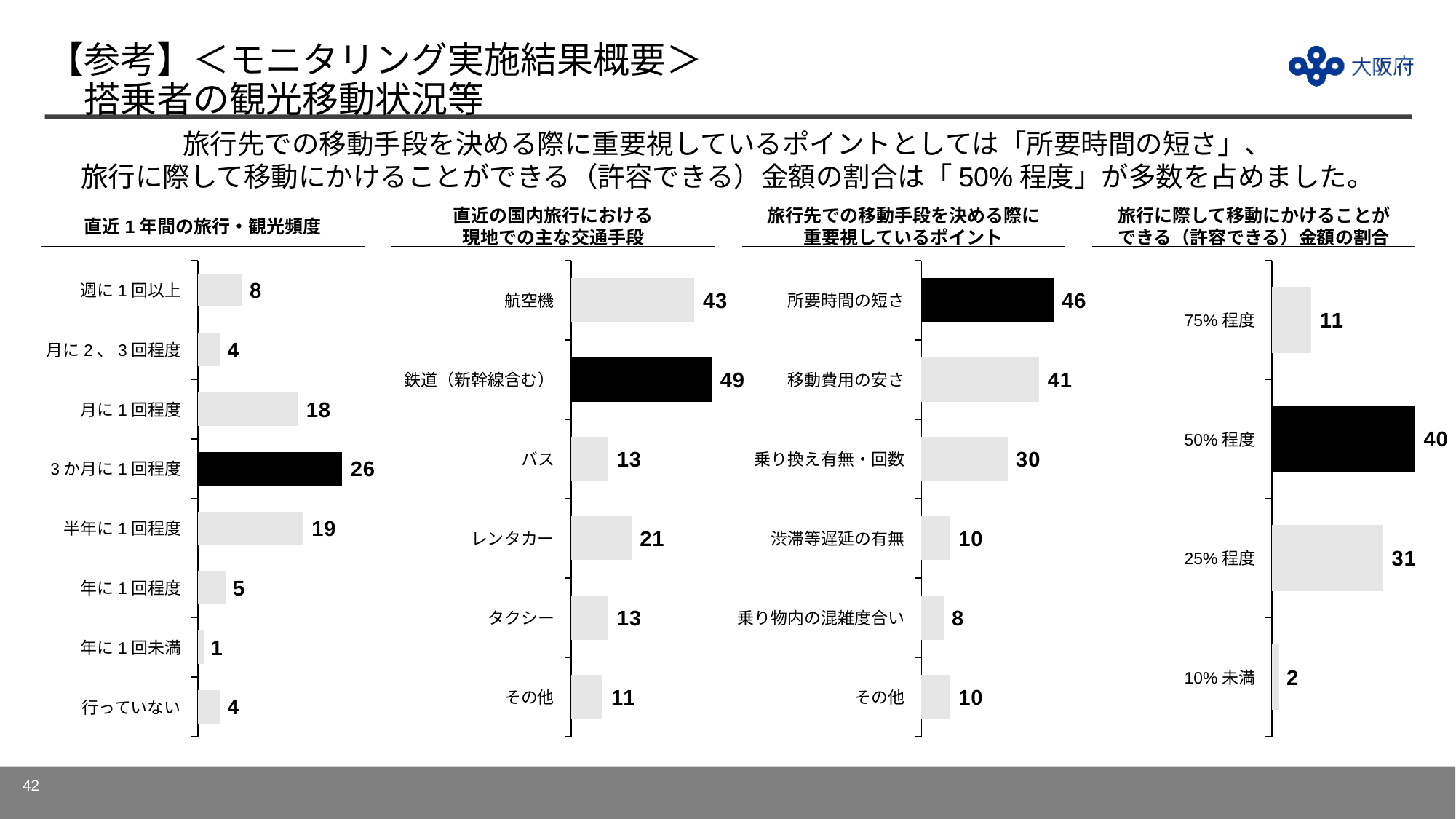

# 【参考】＜モニタリング実施結果概要＞ 　搭乗者の観光移動状況等
旅行先での移動手段を決める際に重要視しているポイントとしては「所要時間の短さ」、
旅行に際して移動にかけることができる（許容できる）金額の割合は「50%程度」が多数を占めました。
直近1年間の旅行・観光頻度
直近の国内旅行における
現地での主な交通手段
旅行先での移動手段を決める際に
重要視しているポイント
旅行に際して移動にかけることが
できる（許容できる）金額の割合

### Chart

| Category |  |
|---|---|

### Chart

| Category |  |
|---|---|

### Chart

| Category |  |
|---|---|

### Chart

| Category |  |
|---|---|
週に1回以上
航空機
所要時間の短さ
75%程度
月に2、3回程度
鉄道（新幹線含む）
移動費用の安さ
月に1回程度
50%程度
バス
乗り換え有無・回数
3か月に1回程度
半年に1回程度
レンタカー
渋滞等遅延の有無
25%程度
年に1回程度
タクシー
乗り物内の混雑度合い
年に1回未満
10%未満
その他
その他
行っていない